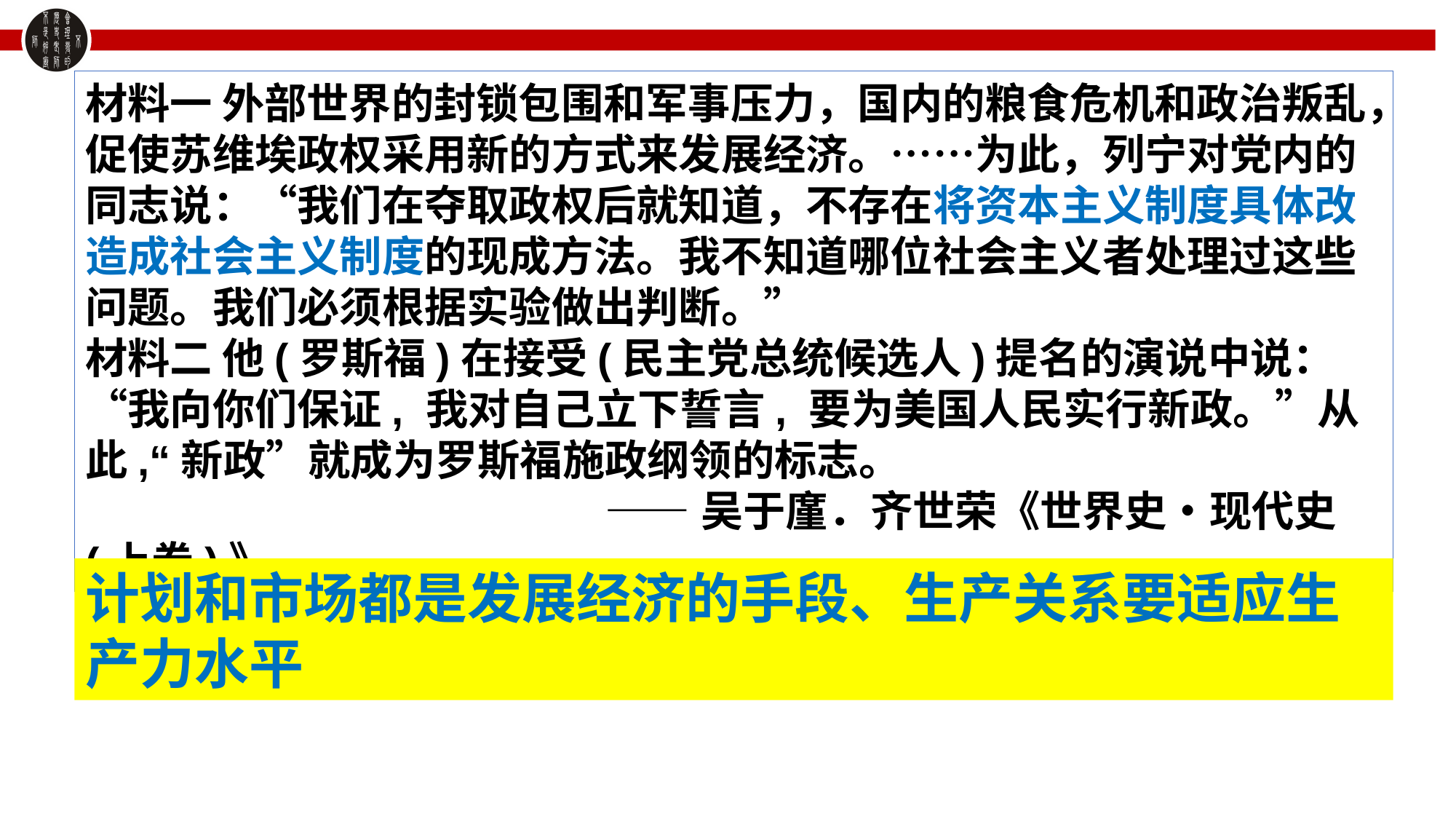

材料一 外部世界的封锁包围和军事压力，国内的粮食危机和政治叛乱，促使苏维埃政权采用新的方式来发展经济。……为此，列宁对党内的同志说：“我们在夺取政权后就知道，不存在将资本主义制度具体改造成社会主义制度的现成方法。我不知道哪位社会主义者处理过这些问题。我们必须根据实验做出判断。”
材料二 他(罗斯福)在接受(民主党总统候选人)提名的演说中说：“我向你们保证, 我对自己立下誓言, 要为美国人民实行新政。”从此,“新政”就成为罗斯福施政纲领的标志。
                                                      ——吴于廑．齐世荣《世界史•现代史(上卷)》
计划和市场都是发展经济的手段、生产关系要适应生产力水平